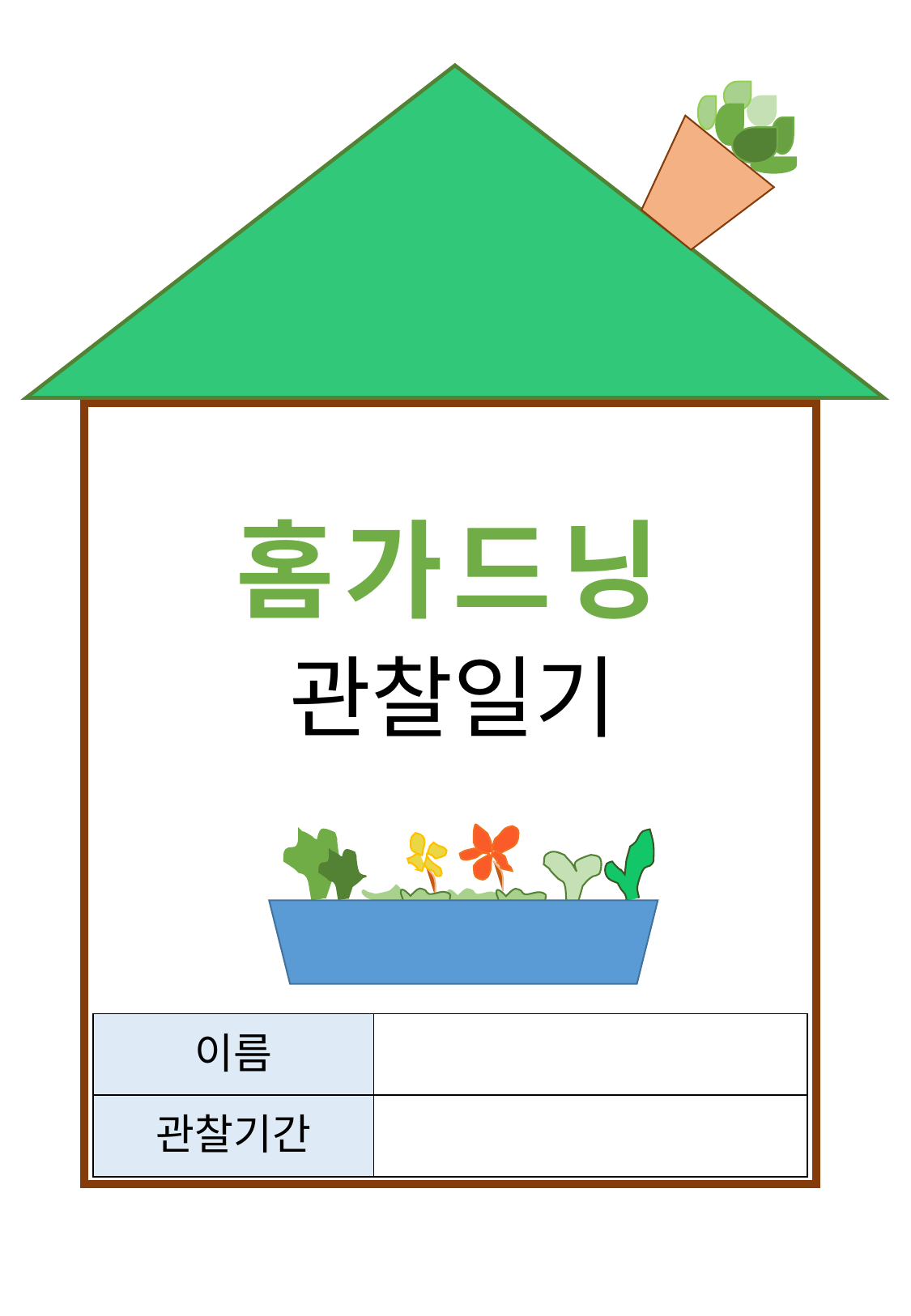

# 홈가드닝 관찰일기

| 이름 |  |
| --- | --- |
| 관찰기간 |  |